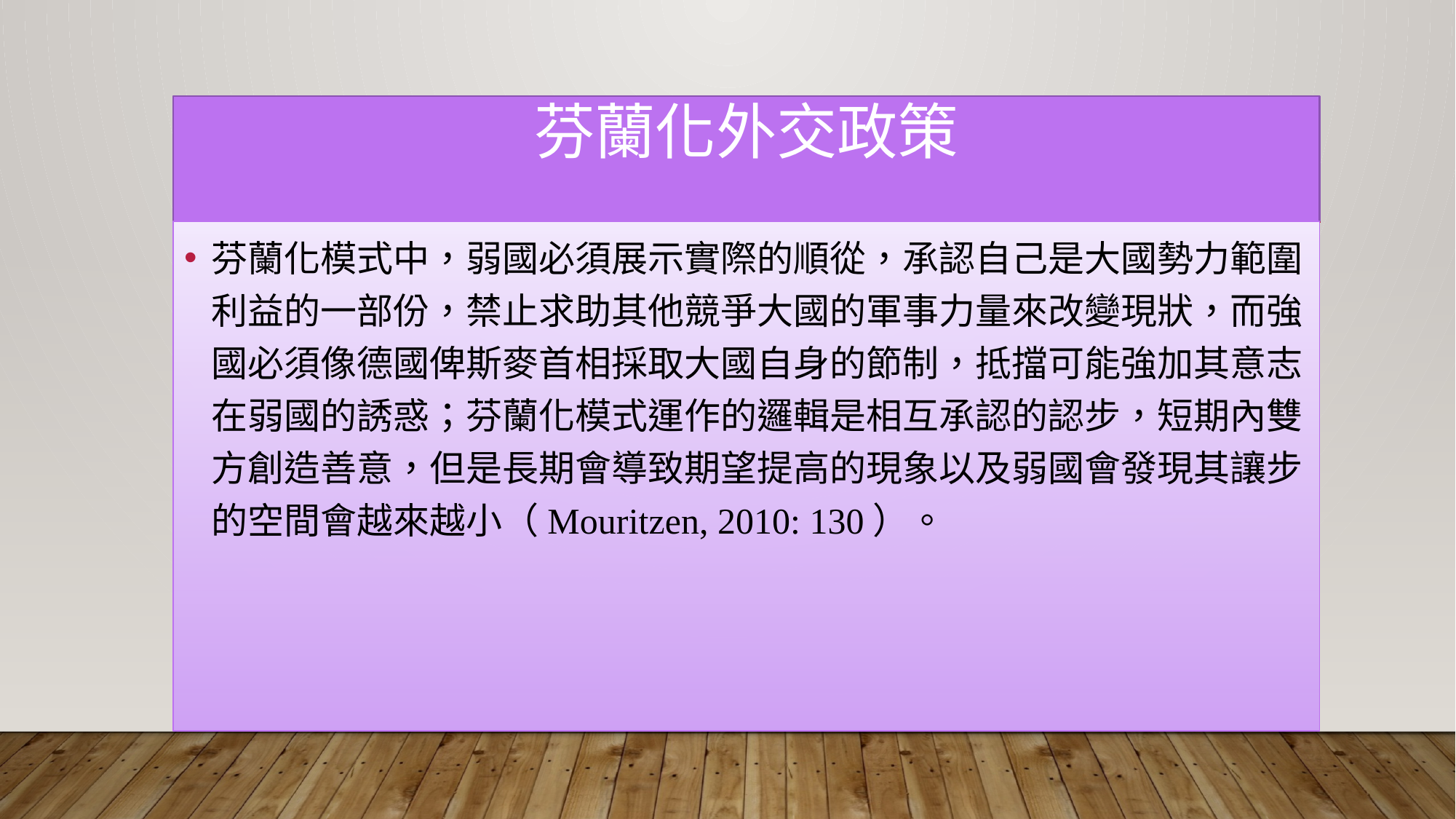

# 芬蘭化外交政策
芬蘭化模式中，弱國必須展示實際的順從，承認自己是大國勢力範圍利益的一部份，禁止求助其他競爭大國的軍事力量來改變現狀，而強國必須像德國俾斯麥首相採取大國自身的節制，抵擋可能強加其意志在弱國的誘惑；芬蘭化模式運作的邏輯是相互承認的認步，短期內雙方創造善意，但是長期會導致期望提高的現象以及弱國會發現其讓步的空間會越來越小（Mouritzen, 2010: 130）。